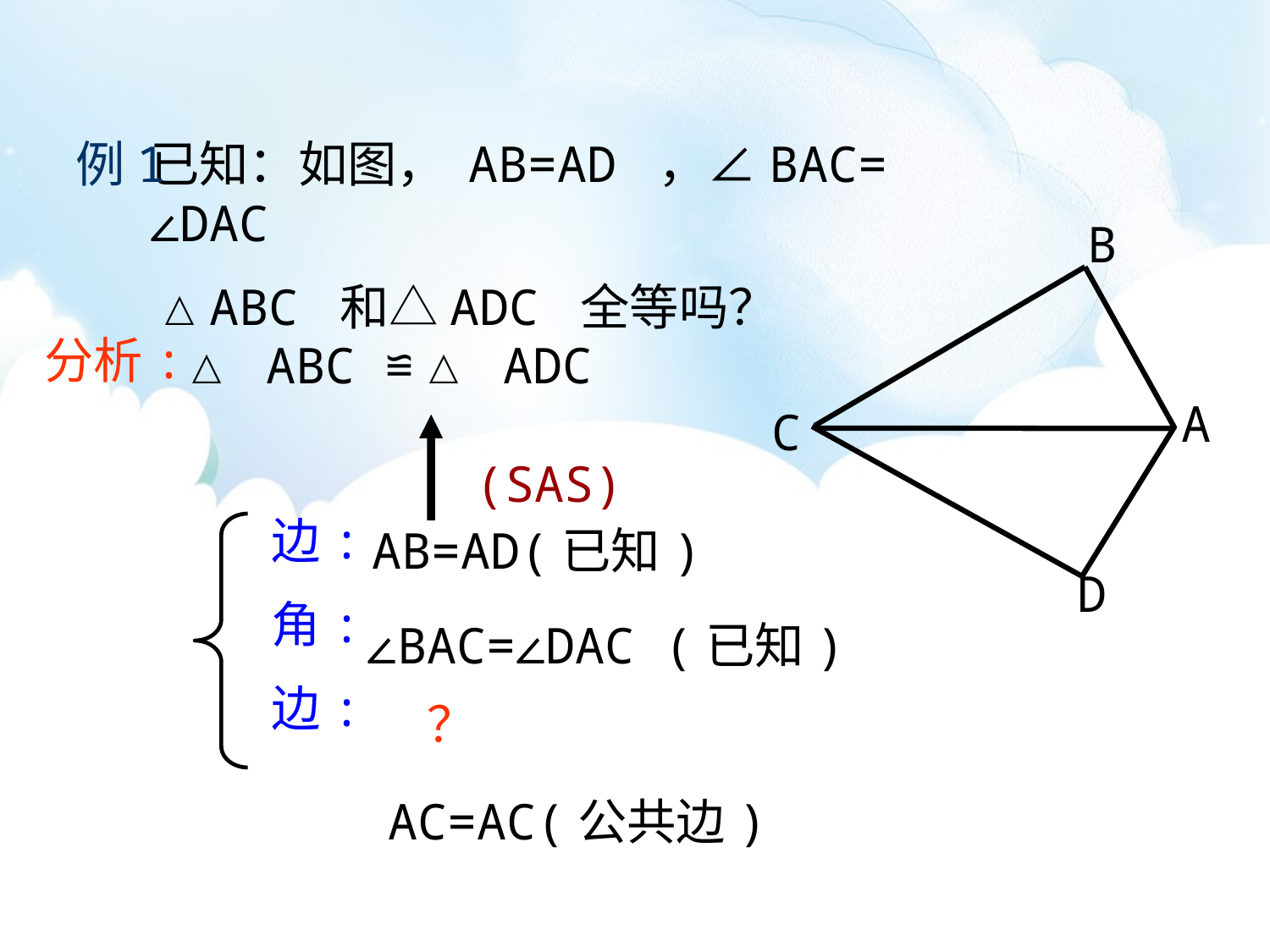

例1
已知：如图， AB=AD ，∠BAC= ∠DAC
△ABC 和△ADC 全等吗？

B
分析:
△ ABC ≌△ ADC

A
C

(SAS)

边:
角:
边:

AB=AD(已知)
D
∠BAC=∠DAC (已知)
？
AC=AC(公共边)